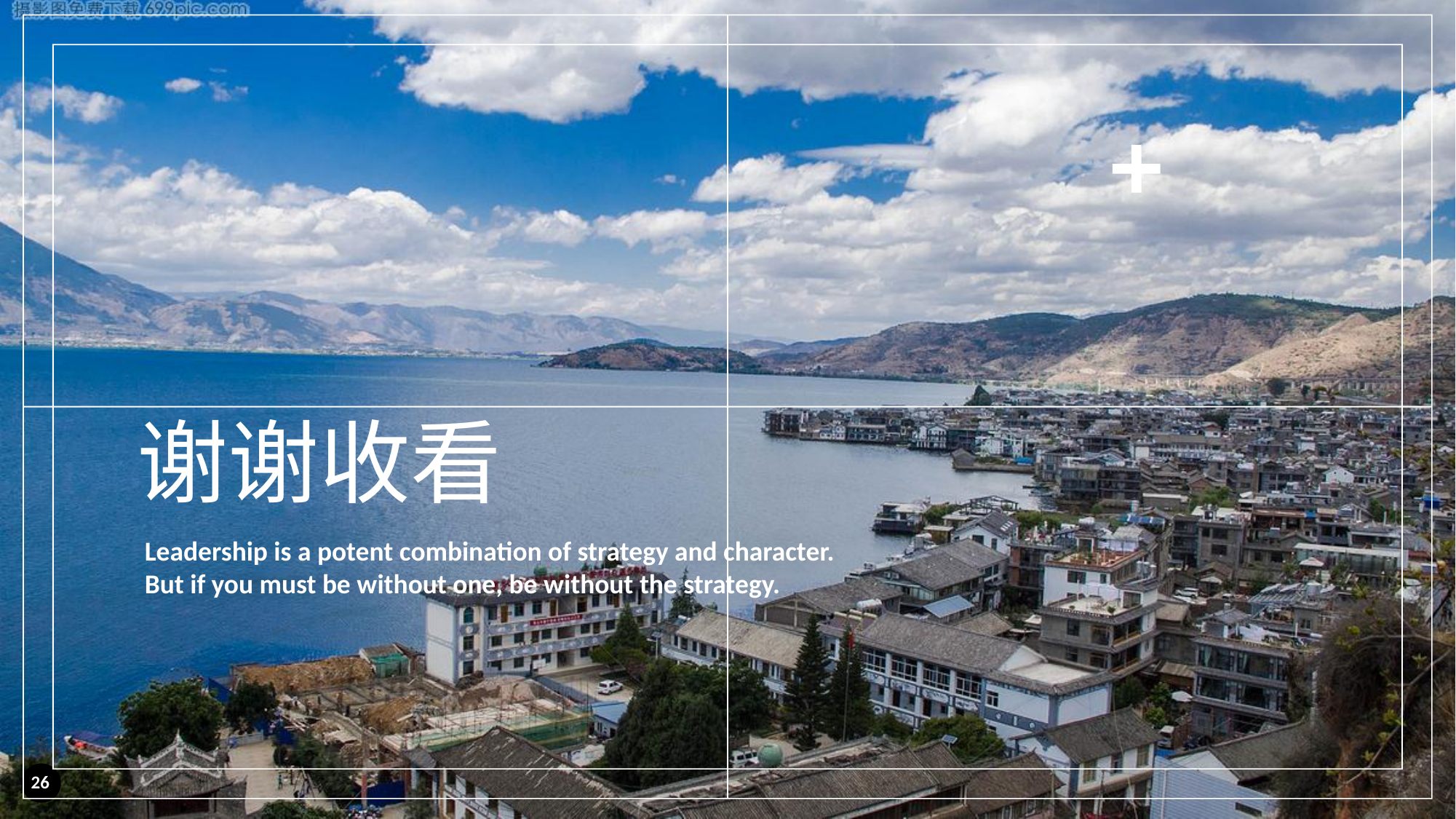

谢谢收看
Leadership is a potent combination of strategy and character. But if you must be without one, be without the strategy.